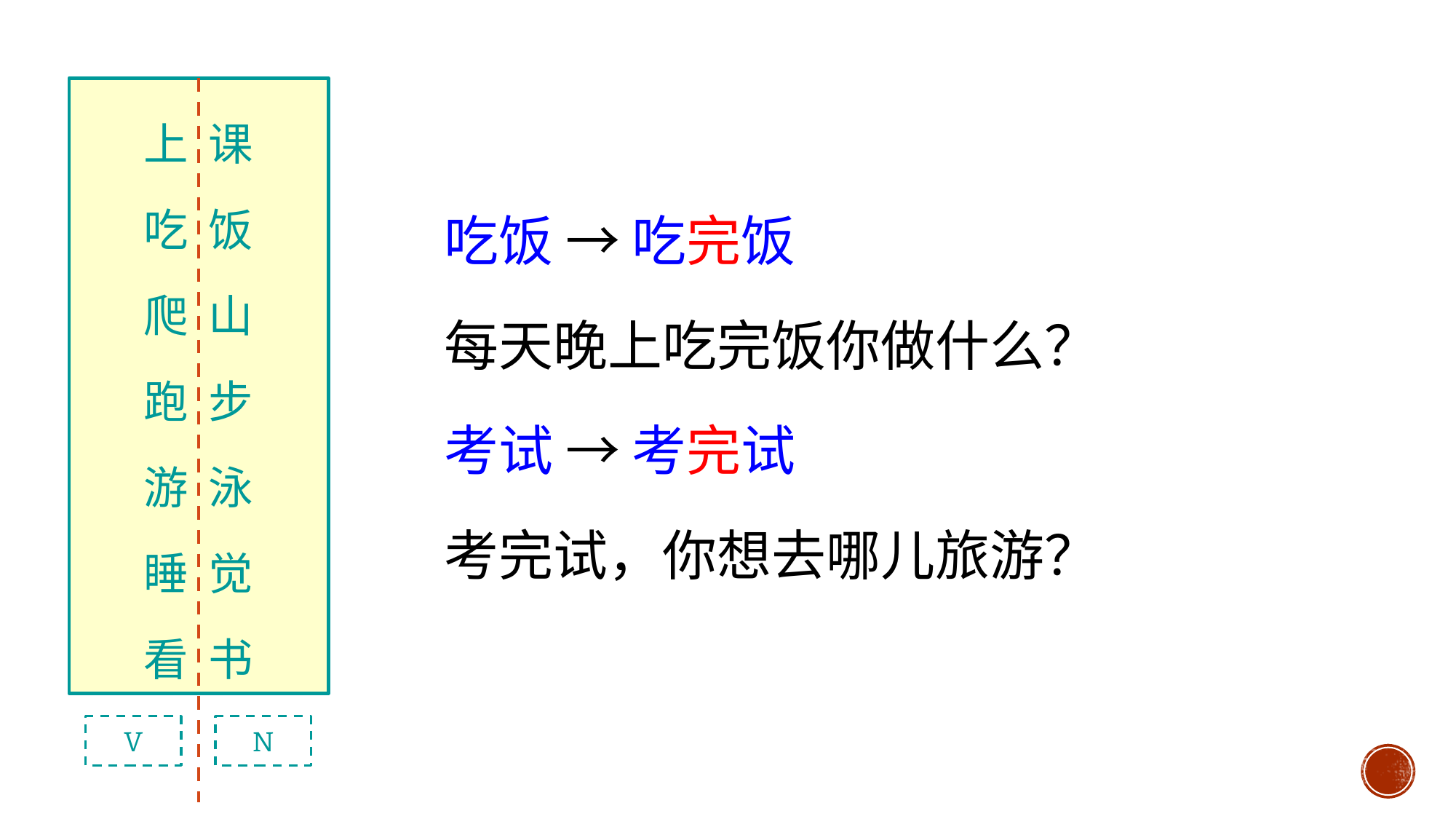

上  课
吃  饭
爬  山
跑  步
游  泳
睡  觉
看  书

吃饭 → 吃完饭
每天晚上吃完饭你做什么？
考试 → 考完试
考完试，你想去哪儿旅游？
V
N